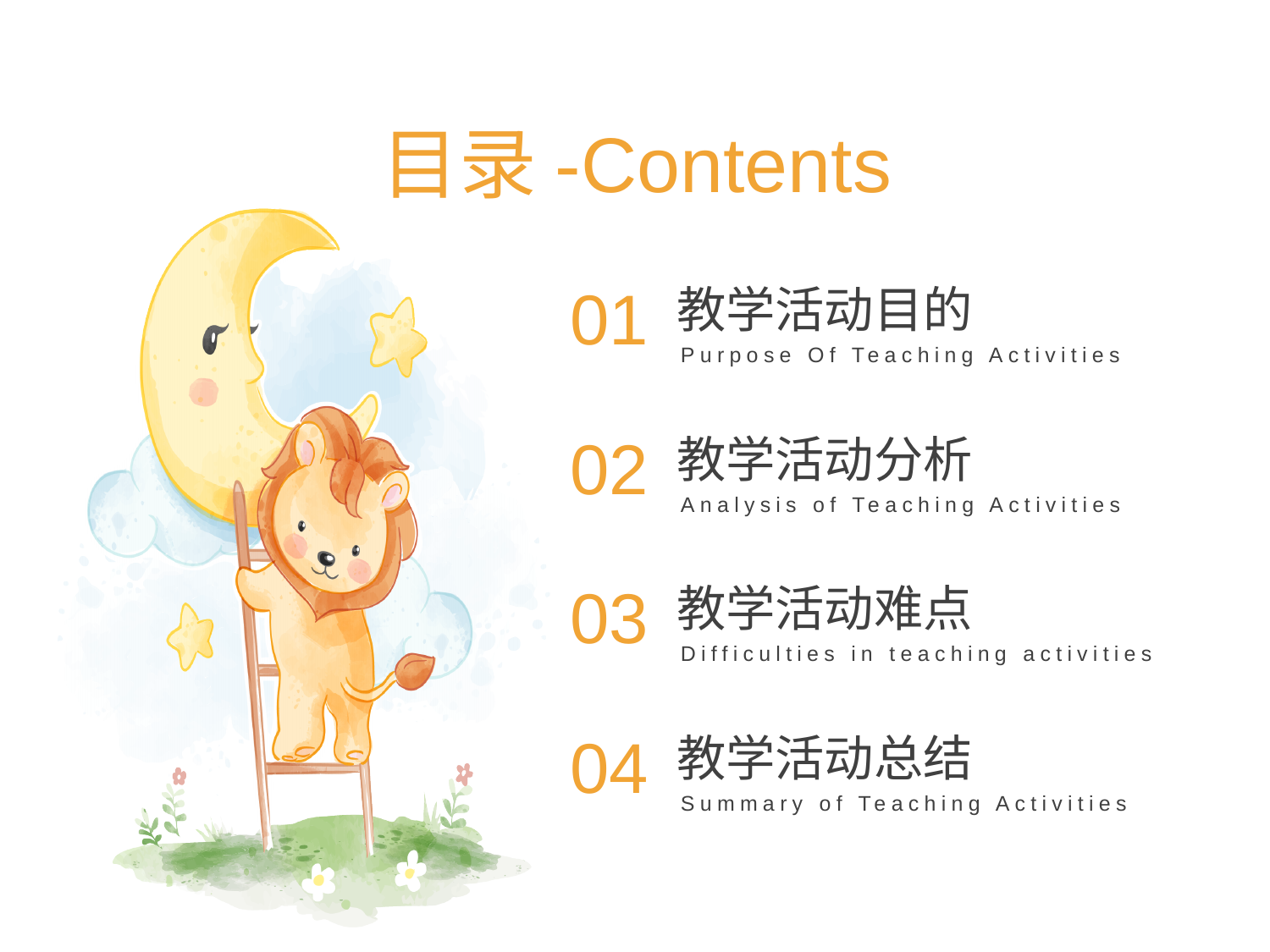

目录-Contents
01
教学活动目的
Purpose Of Teaching Activities
02
教学活动分析
Analysis of Teaching Activities
03
教学活动难点
Difficulties in teaching activities
04
教学活动总结
Summary of Teaching Activities